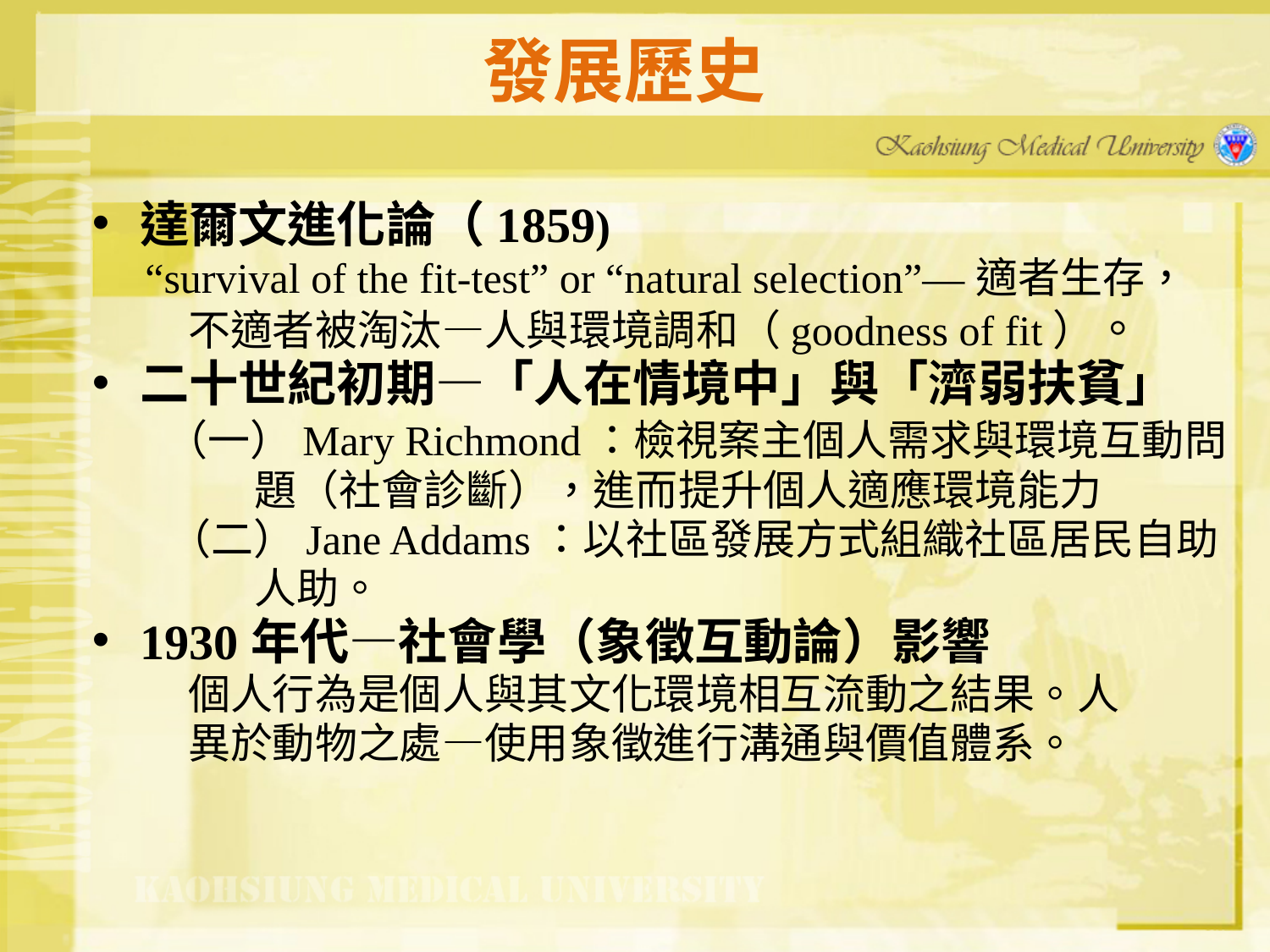

發展歷史
達爾文進化論（1859)
     “survival of the fit-test” or “natural selection”—適者生存，
         不適者被淘汰—人與環境調和（goodness of fit）。
二十世紀初期—「人在情境中」與「濟弱扶貧」
      （一）Mary Richmond：檢視案主個人需求與環境互動問
                題（社會診斷），進而提升個人適應環境能力
       （二）Jane Addams：以社區發展方式組織社區居民自助
                人助。
1930年代—社會學（象徵互動論）影響
         個人行為是個人與其文化環境相互流動之結果。人
         異於動物之處—使用象徵進行溝通與價值體系。